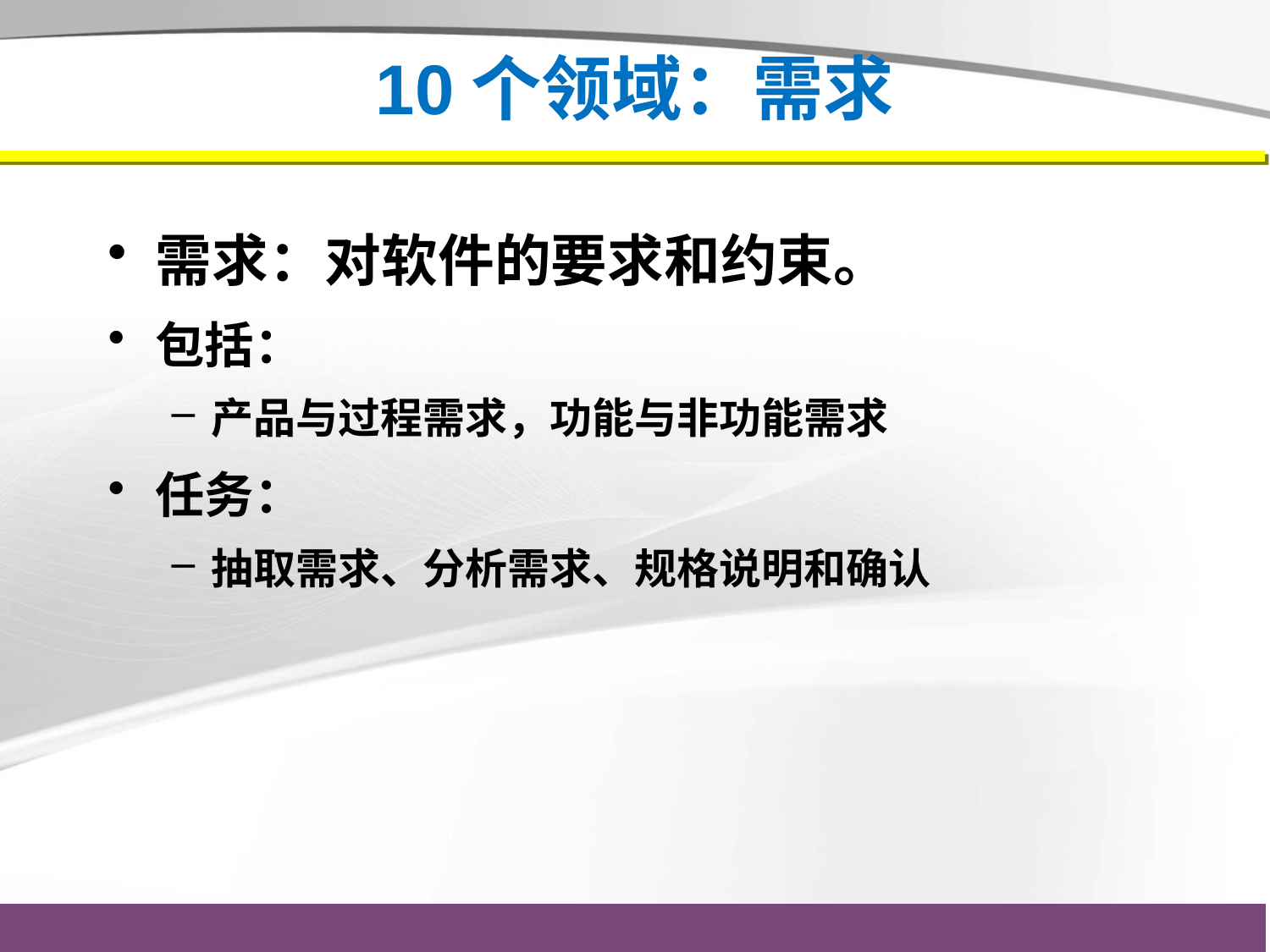

# 10个领域：需求
需求：对软件的要求和约束。
包括：
产品与过程需求，功能与非功能需求
任务：
抽取需求、分析需求、规格说明和确认